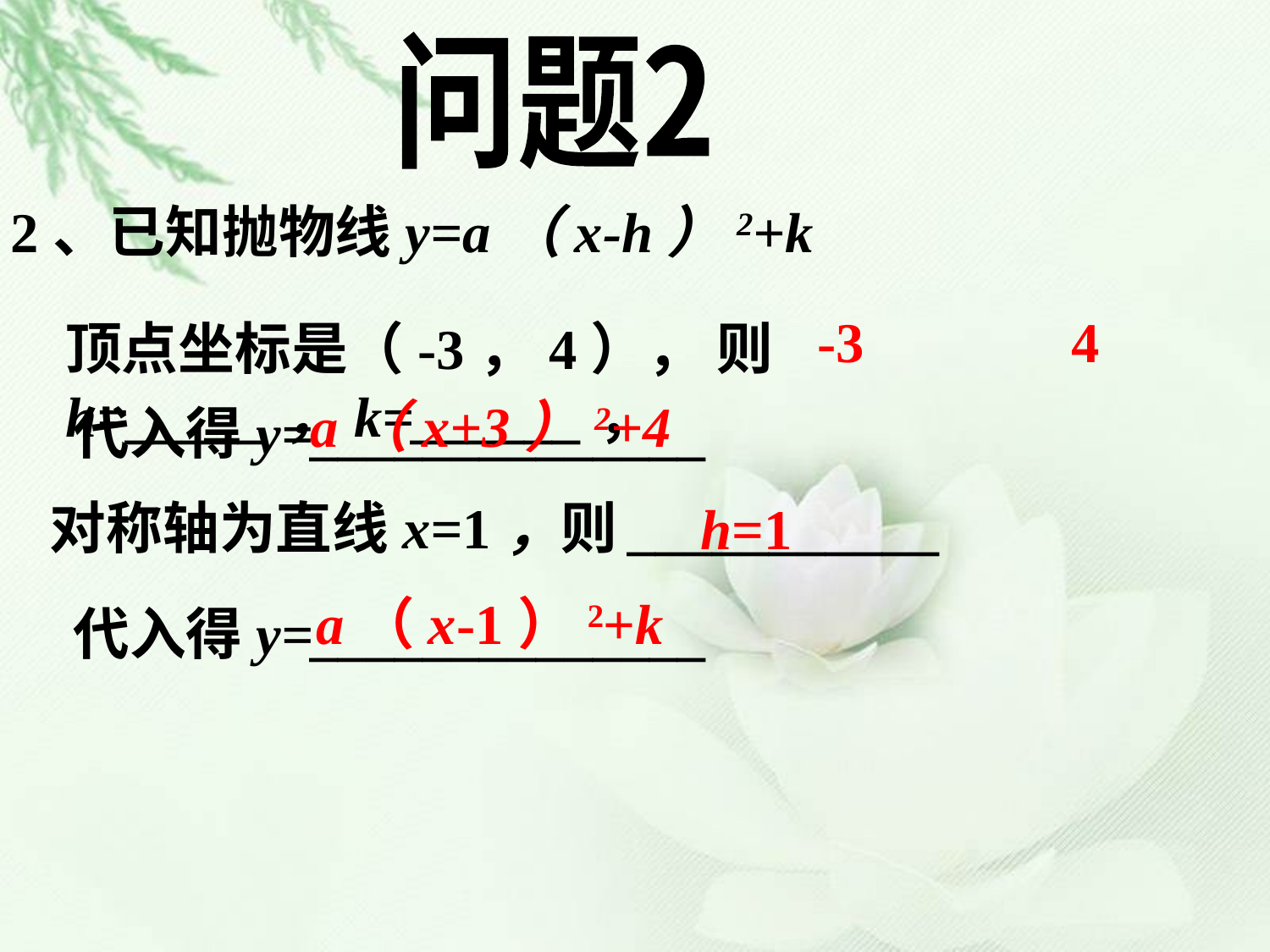

问题2
2、已知抛物线y=a（x-h）2+k
-3
4
顶点坐标是（-3，4）， 则h=_____，k=______，

a（x+3）2+4
代入得y=______________
对称轴为直线x=1，则___________
h=1
a（x-1）2+k
代入得y=______________